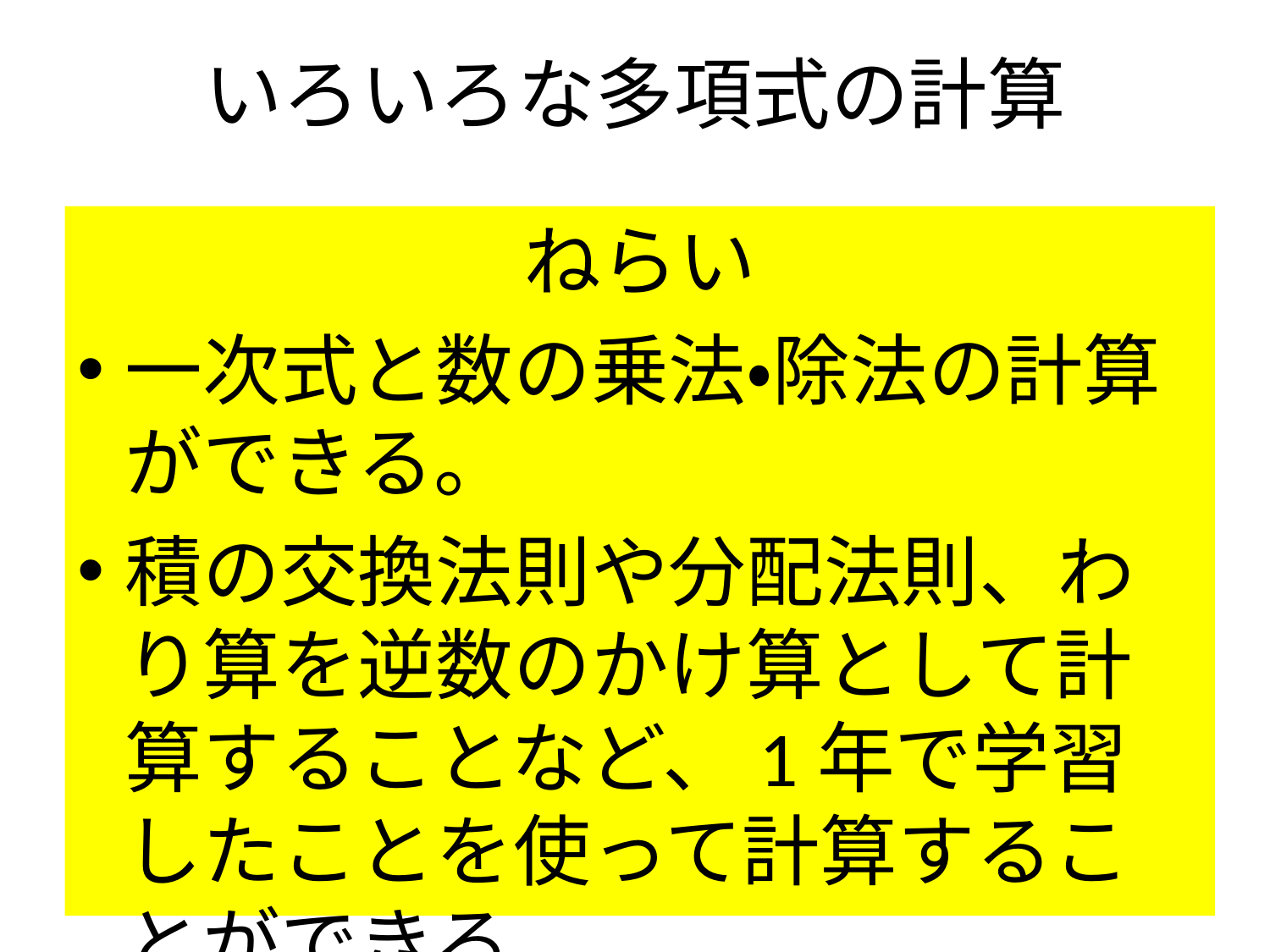

# いろいろな多項式の計算
ねらい
一次式と数の乗法・除法の計算ができる。
積の交換法則や分配法則、わり算を逆数のかけ算として計算することなど、1年で学習したことを使って計算することができる。